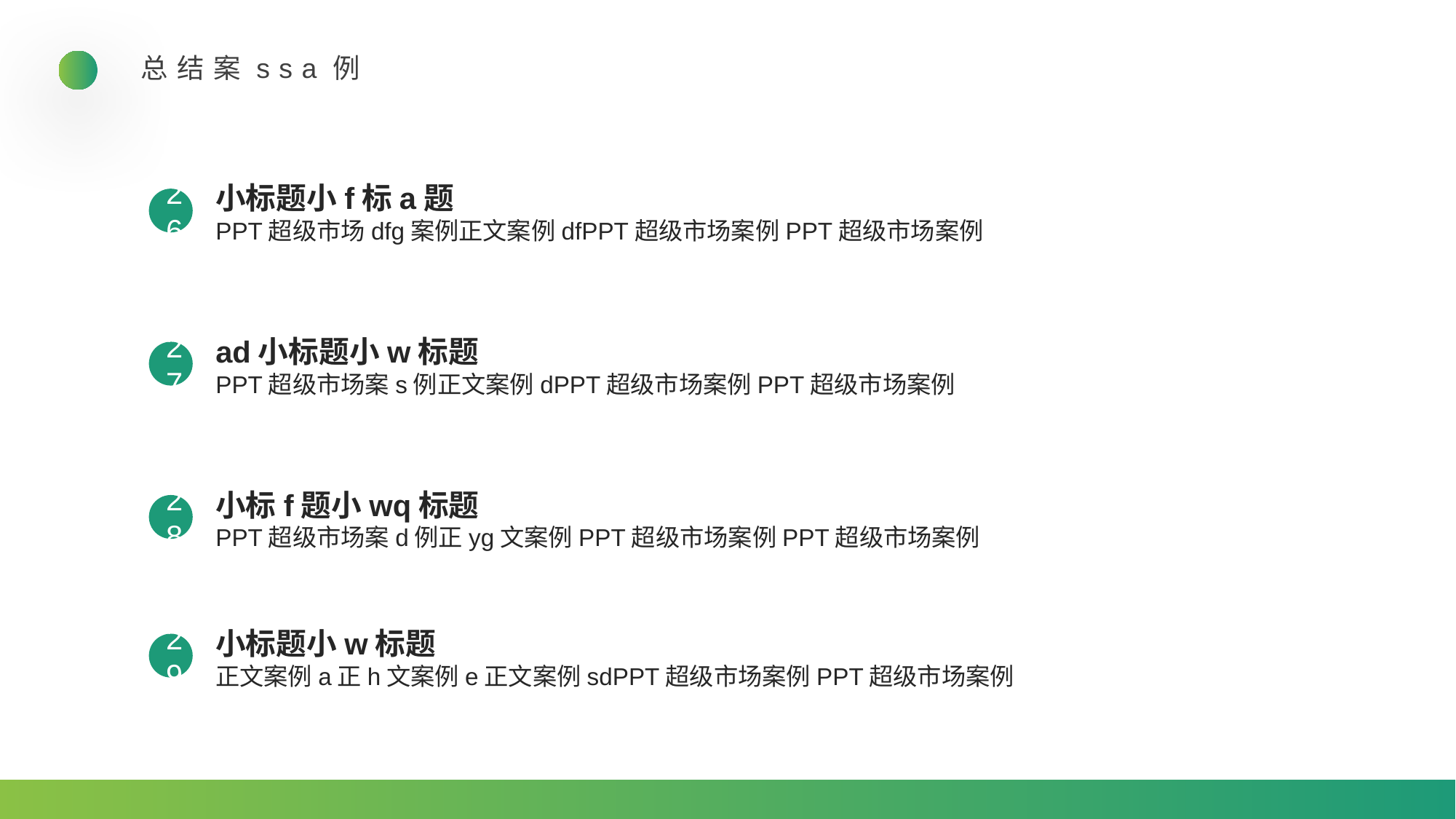

总结案ssa例

小标题小f标a题
PPT超级市场dfg案例正文案例dfPPT超级市场案例PPT超级市场案例
26
ad小标题小w标题
PPT超级市场案s例正文案例dPPT超级市场案例PPT超级市场案例
27
小标f题小wq标题
PPT超级市场案d例正yg文案例PPT超级市场案例PPT超级市场案例
28
小标题小w标题
正文案例a正h文案例e正文案例sdPPT超级市场案例PPT超级市场案例
29